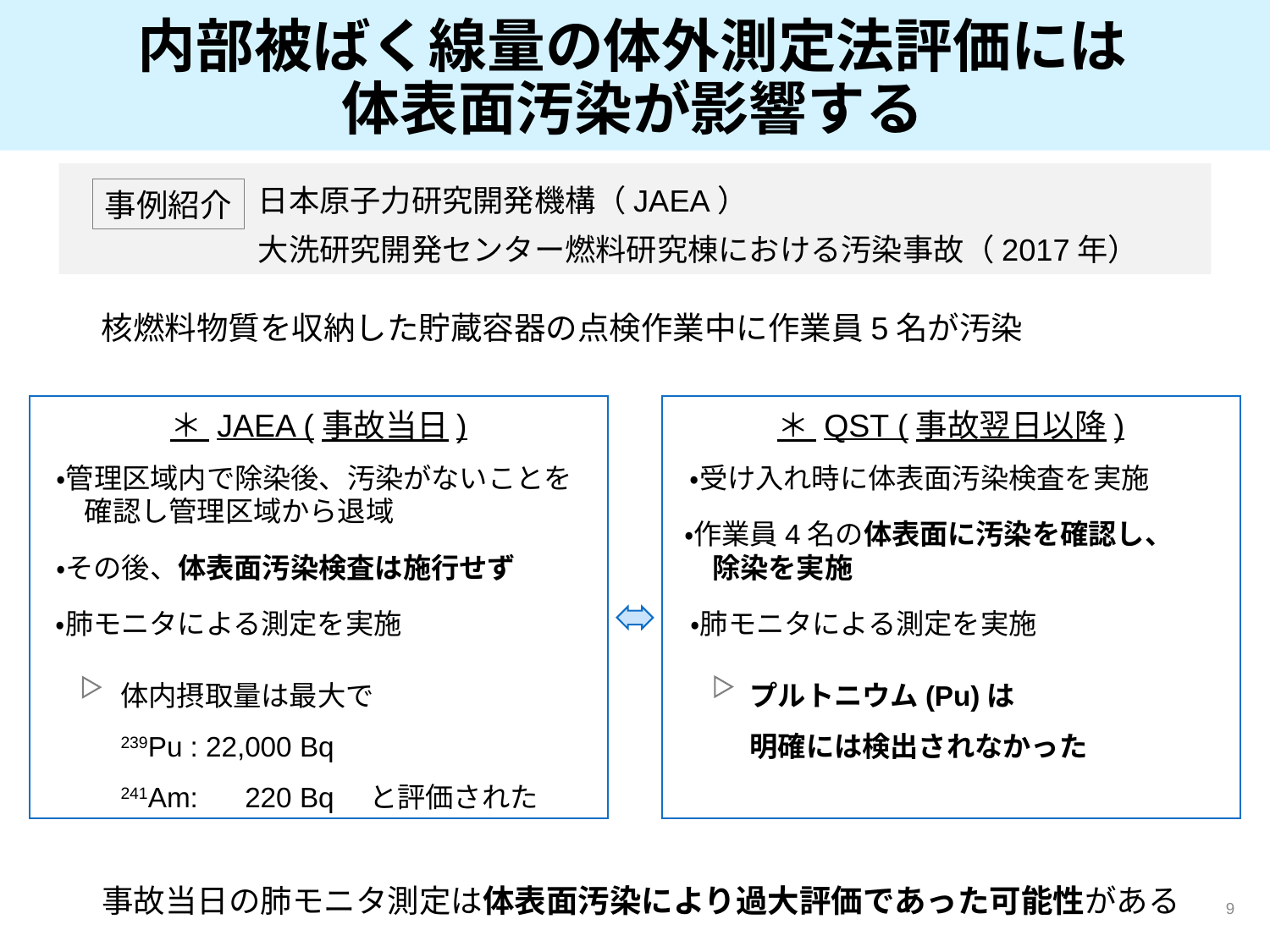

# 内部被ばく線量の体外測定法評価には 体表面汚染が影響する

日本原子力研究開発機構（JAEA）
大洗研究開発センター燃料研究棟における汚染事故（2017年）
事例紹介
核燃料物質を収納した貯蔵容器の点検作業中に作業員5名が汚染

＊ JAEA (事故当日)
＊ QST (事故翌日以降)
・管理区域内で除染後、汚染がないことを
　確認し管理区域から退域
・受け入れ時に体表面汚染検査を実施
・作業員4名の体表面に汚染を確認し、
　除染を実施
・その後、体表面汚染検査は施行せず
・肺モニタによる測定を実施
・肺モニタによる測定を実施

プルトニウム(Pu)は
明確には検出されなかった
体内摂取量は最大で
239Pu : 22,000 Bq
241Am:      220 Bq　と評価された

事故当日の肺モニタ測定は体表面汚染により過大評価であった可能性がある
9